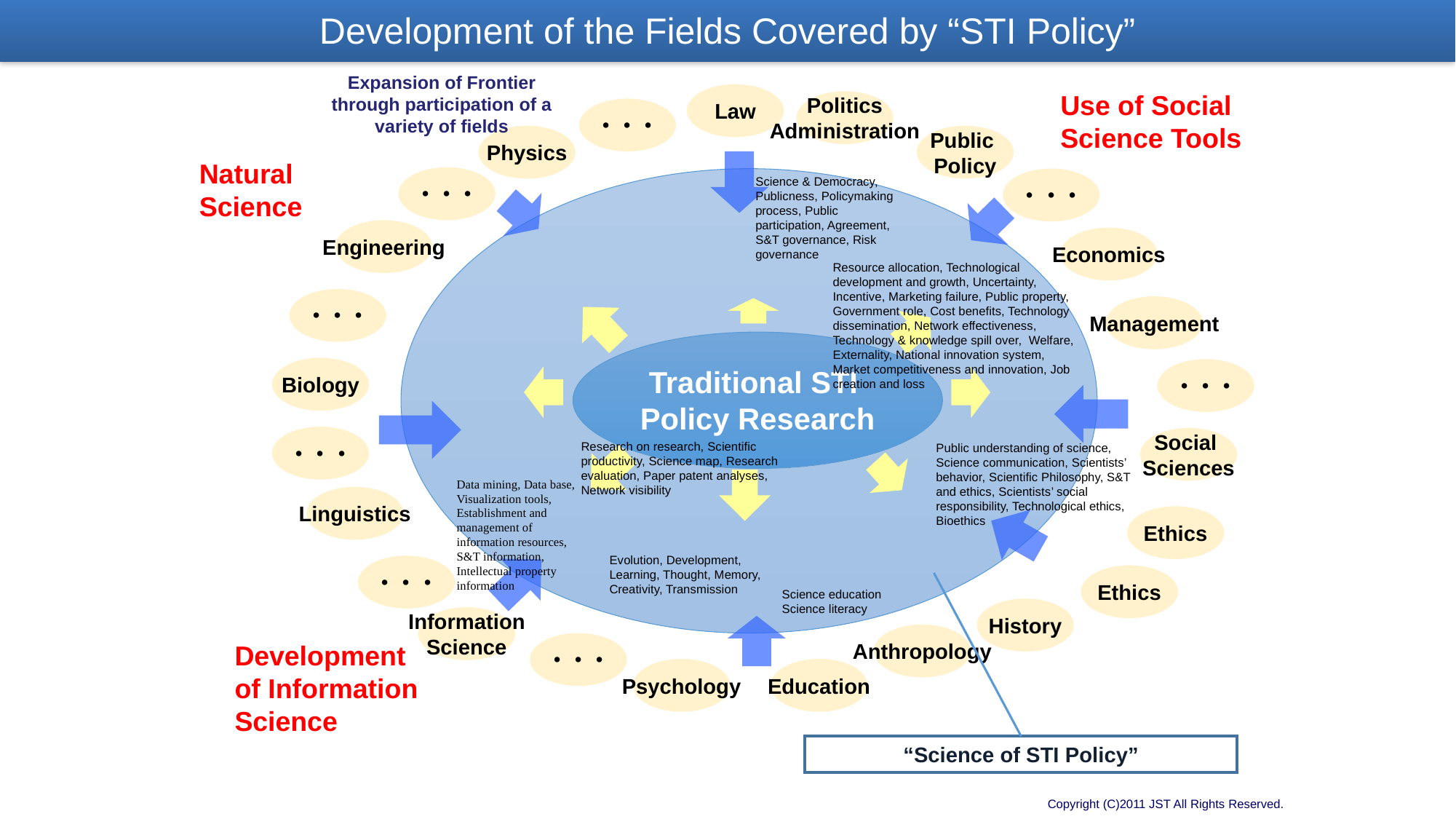

Development of the Fields Covered by “STI Policy”
Expansion of Frontier through participation of a variety of fields
Use of Social
Science Tools
Law
Politics
Administration
・・・

Physics
Public
Policy

Natural
Science
・・・
・・・

Science & Democracy, Publicness, Policymaking process, Public participation, Agreement, S&T governance, Risk governance

Engineering
Economics
Resource allocation, Technological development and growth, Uncertainty, Incentive, Marketing failure, Public property, Government role, Cost benefits, Technology dissemination, Network effectiveness, Technology & knowledge spill over,  Welfare, Externality, National innovation system, Market competitiveness and innovation, Job creation and loss

・・・
Management

Biology
Traditional STI
Policy Research
・・・

・・・
Social
Sciences
Research on research, Scientific productivity, Science map, Research evaluation, Paper patent analyses, Network visibility
Public understanding of science, Science communication, Scientists’ behavior, Scientific Philosophy, S&T and ethics, Scientists’ social responsibility, Technological ethics, Bioethics

Data mining, Data base, Visualization tools, Establishment and management of information resources, S&T information, Intellectual property information
Linguistics

Ethics
Evolution, Development, Learning, Thought, Memory, Creativity, Transmission

・・・
Ethics
Science education
Science literacy
History
Information
Science

Anthropology
Development
of Information
Science
・・・
Education
Psychology
“Science of STI Policy”
Copyright (C)2011 JST All Rights Reserved.